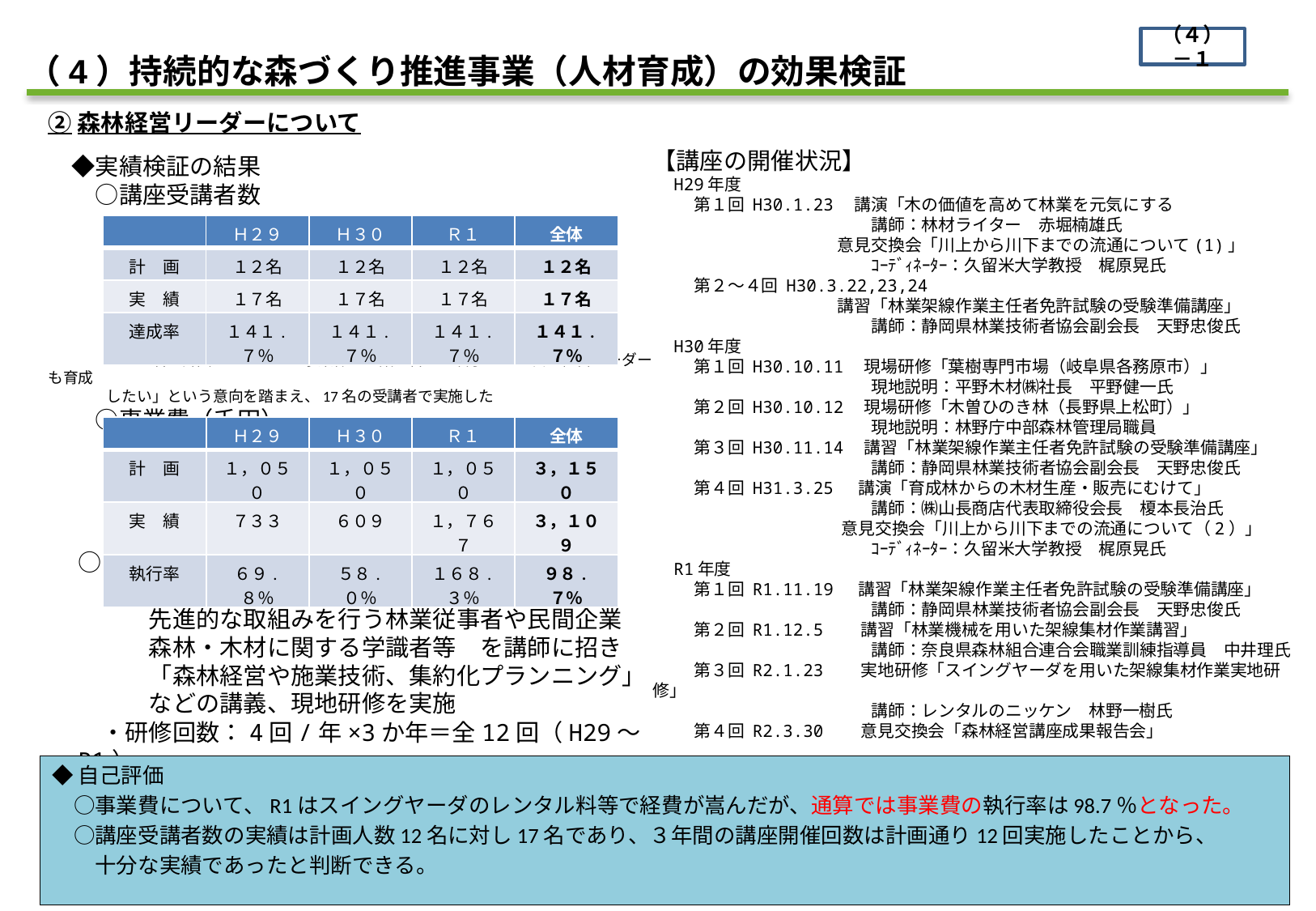

（４）－１
（4）持続的な森づくり推進事業（人材育成）の効果検証
②森林経営リーダーについて

　◆実績検証の結果
　　○講座受講者数

　　　　　　12名で計画していたが、事業体との話し合い「若手、その次の経営リーダーも育成
                したい」という意向を踏まえ、17名の受講者で実施した
　　○事業費（千円）

【講座の開催状況】
　H29年度
 　　第１回 H30.1.23　講演「木の価値を高めて林業を元気にする
　　　　　　　　　　　　　講師：林材ライター　赤堀楠雄氏
　　　　　　　　　　　意見交換会「川上から川下までの流通について(1)」
　　　　　　　　　　　　　ｺｰﾃﾞｨﾈｰﾀｰ：久留米大学教授　梶原晃氏
 　　第２～４回 H30.3.22,23,24
　　　　　　　　　　　講習「林業架線作業主任者免許試験の受験準備講座」
　　　　　　　　　　　　　講師：静岡県林業技術者協会副会長　天野忠俊氏
　H30年度
 　　第１回 H30.10.11　現場研修「葉樹専門市場（岐阜県各務原市）」
　　　　　　　　　　　　　現地説明：平野木材㈱社長　平野健一氏
 　　第２回 H30.10.12　現場研修「木曽ひのき林（長野県上松町）」
　　　　　　　　　　　　　現地説明：林野庁中部森林管理局職員
 　　第３回 H30.11.14　講習「林業架線作業主任者免許試験の受験準備講座」
　　　　　　　　　　　　　講師：静岡県林業技術者協会副会長　天野忠俊氏
 　　第４回 H31.3.25　 講演「育成林からの木材生産・販売にむけて」
　　　　　　　　　　　　　講師：㈱山長商店代表取締役会長　榎本長治氏
　　　　　　　　　　　 意見交換会「川上から川下までの流通について（2）」
　　　　　　　　　　　　　ｺｰﾃﾞｨﾈｰﾀｰ：久留米大学教授　梶原晃氏
　R1年度
 　　第１回 R1.11.19　 講習「林業架線作業主任者免許試験の受験準備講座」
　　　　　　　　　　　　　講師：静岡県林業技術者協会副会長　天野忠俊氏
 　　第２回 R1.12.5　　講習「林業機械を用いた架線集材作業講習」
　　　　　　　　　　　　　講師：奈良県森林組合連合会職業訓練指導員　中井理氏
 　　第３回 R2.1.23　　実地研修「スイングヤーダを用いた架線集材作業実地研修」
　　　　　　　　　　　　　講師：レンタルのニッケン　林野一樹氏
 　　第４回 R2.3.30　　意見交換会「森林経営講座成果報告会」
|  | Ｈ２９ | Ｈ３０ | Ｒ１ | 全体 |
| --- | --- | --- | --- | --- |
| 計　画 | １２名 | １２名 | １２名 | １２名 |
| 実　績 | １７名 | １７名 | １７名 | １７名 |
| 達成率 | １４１.７％ | １４１.７％ | １４１.７％ | １４１.７％ |
|  | Ｈ２９ | Ｈ３０ | Ｒ１ | 全体 |
| --- | --- | --- | --- | --- |
| 計　画 | １，０５０ | １，０５０ | １，０５０ | ３，１５０ |
| 実　績 | ７３３ | ６０９ | １，７６７ | ３，１０９ |
| 執行率 | ６９.８％ | ５８.０％ | １６８.３％ | ９８.７％ |
○事業内容
　・森林経営について
　　　先進的な取組みを行う林業従事者や民間企業
　　　森林・木材に関する学識者等　を講師に招き
　　　「森林経営や施業技術、集約化プランニング」
　　　などの講義、現地研修を実施
　・研修回数：4回/年×3か年＝全12回（H29～R1）
◆自己評価
　○事業費について、R1はスイングヤーダのレンタル料等で経費が嵩んだが、通算では事業費の執行率は98.7％となった。
　○講座受講者数の実績は計画人数12名に対し17名であり、３年間の講座開催回数は計画通り12回実施したことから、
　　十分な実績であったと判断できる。